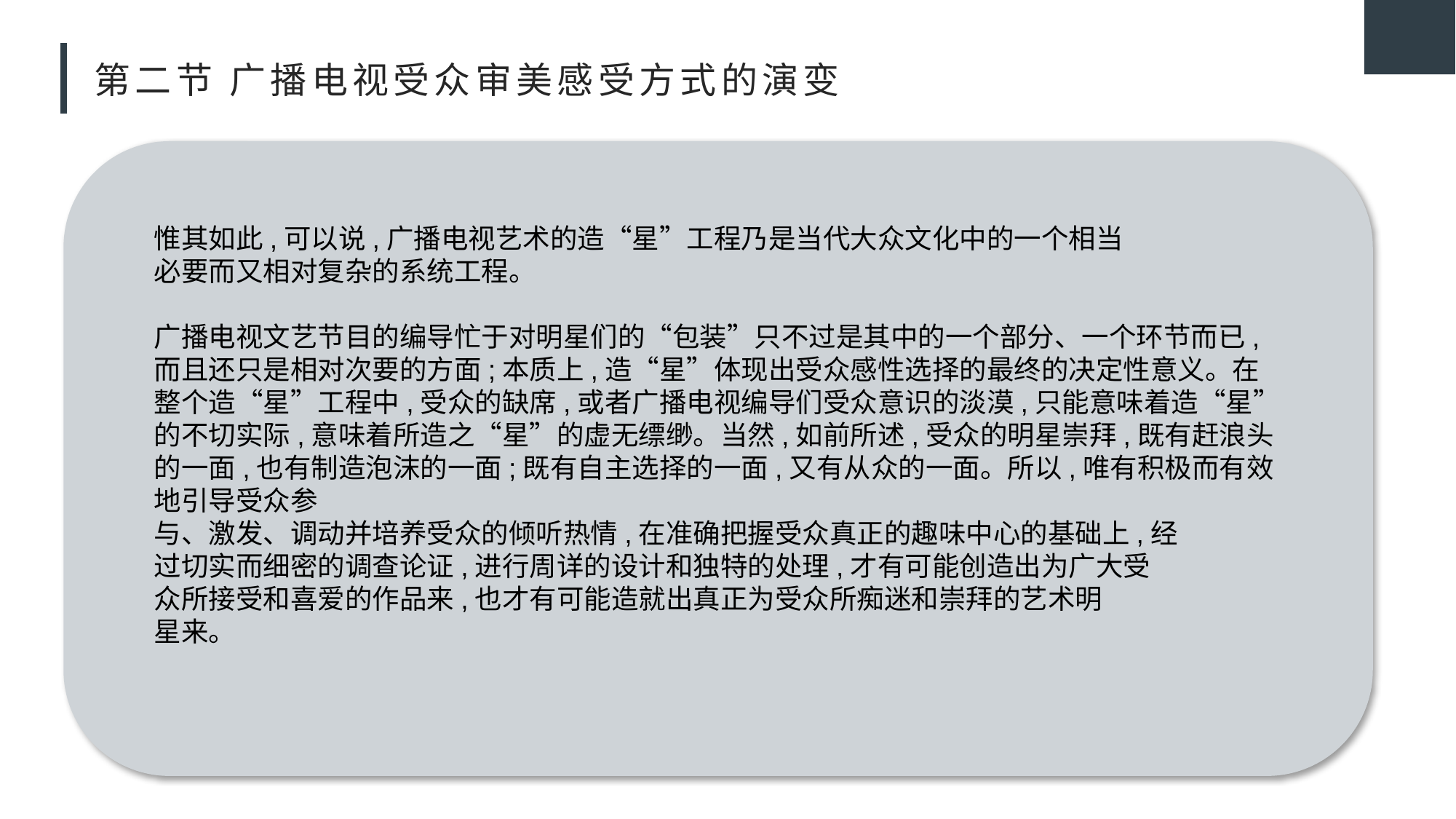

# 第二节 广播电视受众审美感受方式的演变

惟其如此,可以说,广播电视艺术的造“星”工程乃是当代大众文化中的一个相当
必要而又相对复杂的系统工程。

广播电视文艺节目的编导忙于对明星们的“包装”只不过是其中的一个部分、一个环节而已,而且还只是相对次要的方面;本质上,造“星”体现出受众感性选择的最终的决定性意义。在整个造“星”工程中,受众的缺席,或者广播电视编导们受众意识的淡漠,只能意味着造“星”的不切实际,意味着所造之“星”的虚无缥缈。当然,如前所述,受众的明星崇拜,既有赶浪头的一面,也有制造泡沫的一面;既有自主选择的一面,又有从众的一面。所以,唯有积极而有效地引导受众参
与、激发、调动并培养受众的倾听热情,在准确把握受众真正的趣味中心的基础上,经
过切实而细密的调查论证,进行周详的设计和独特的处理,才有可能创造出为广大受
众所接受和喜爱的作品来,也才有可能造就出真正为受众所痴迷和崇拜的艺术明
星来。